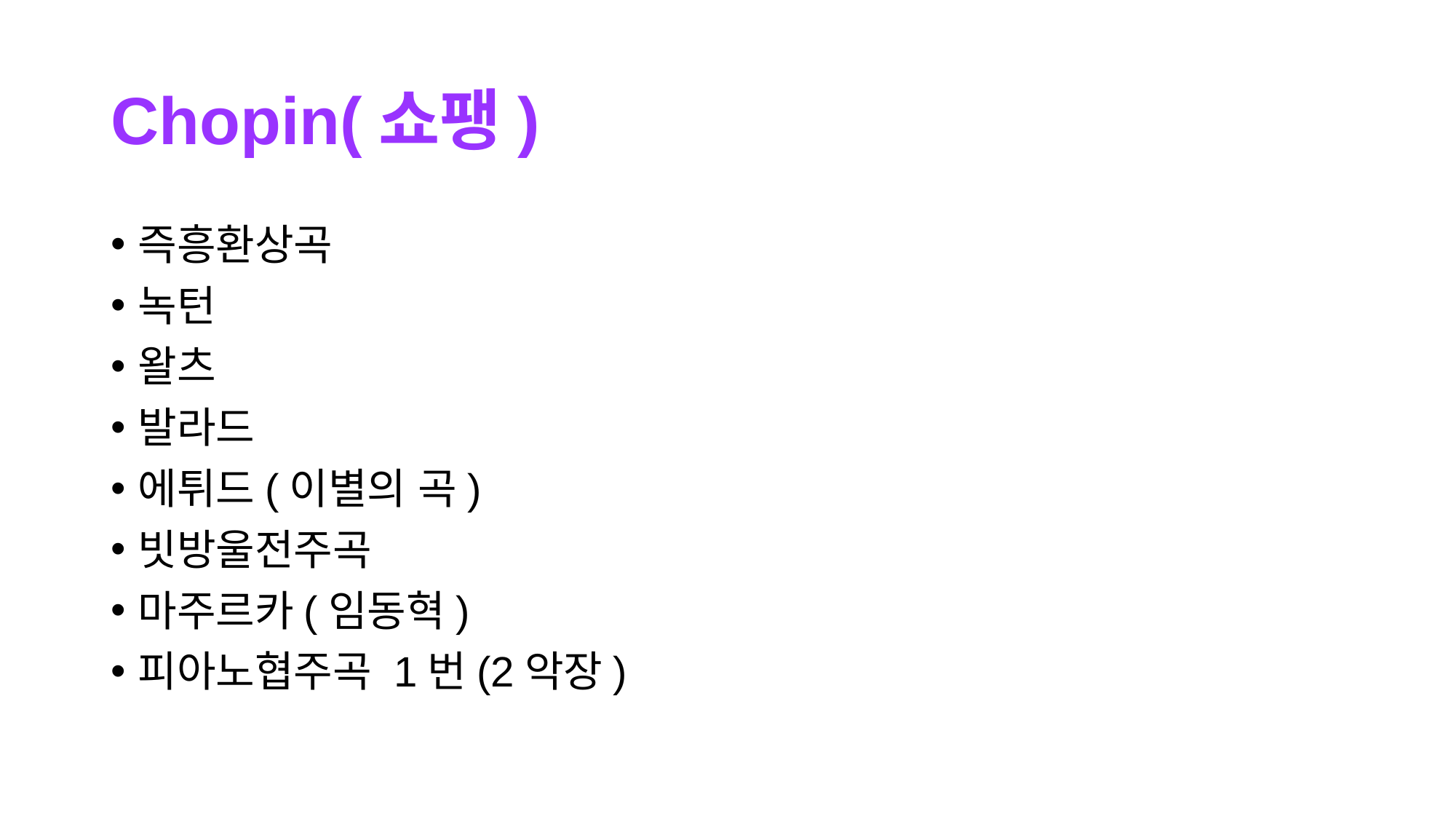

# Chopin(쇼팽)
즉흥환상곡
녹턴
왈츠
발라드
에튀드(이별의 곡)
빗방울전주곡
마주르카(임동혁)
피아노협주곡 1번(2악장)